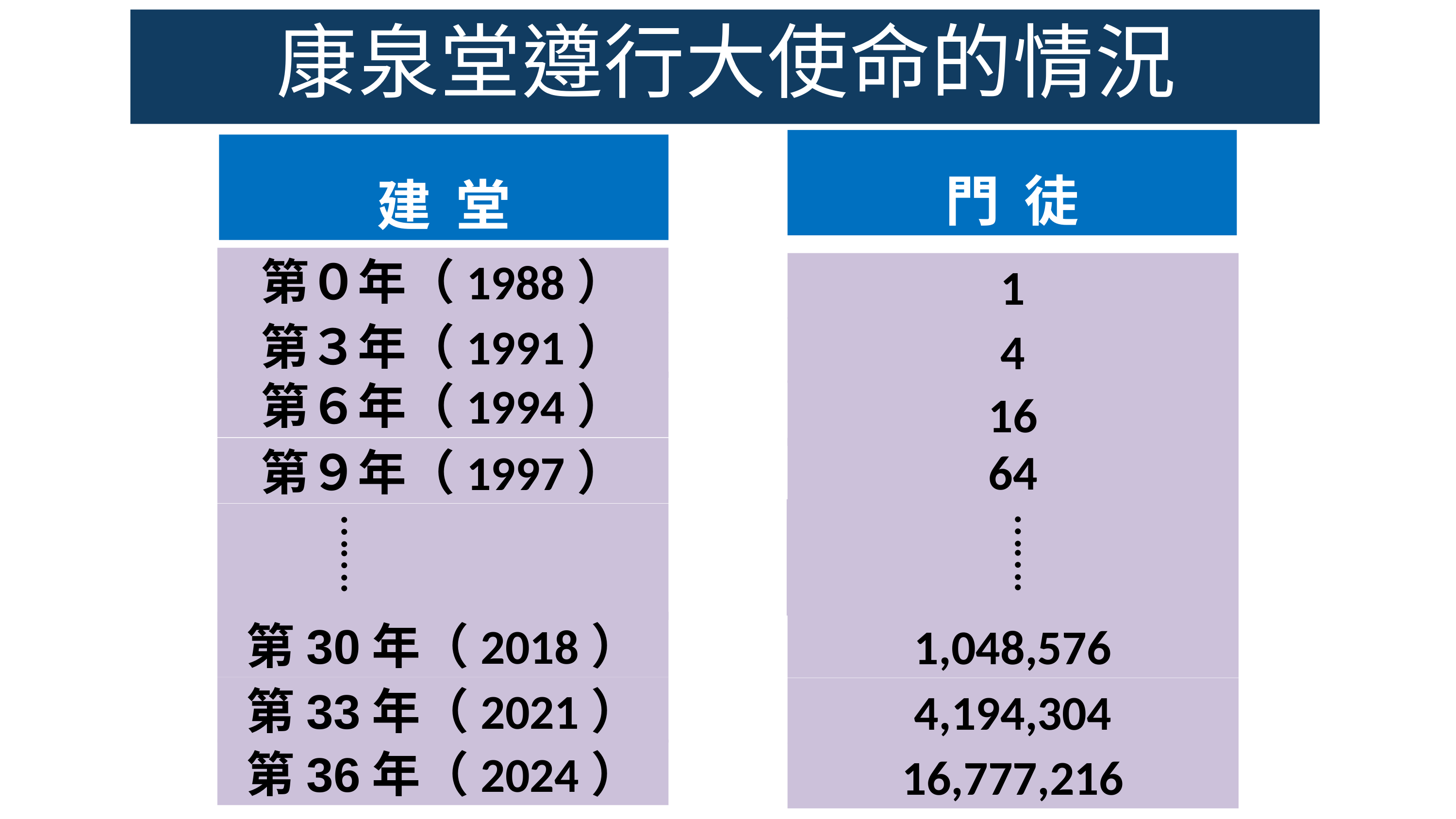

康泉堂遵行大使命的情況
建  堂
門  徒
第０年（1988）
1
第３年（1991）
4
第６年（1994）
16
64
第９年（1997）

…….
…….
第30年（2018）
1,048,576
第33年（2021）
4,194,304
第36年（2024）
16,777,216